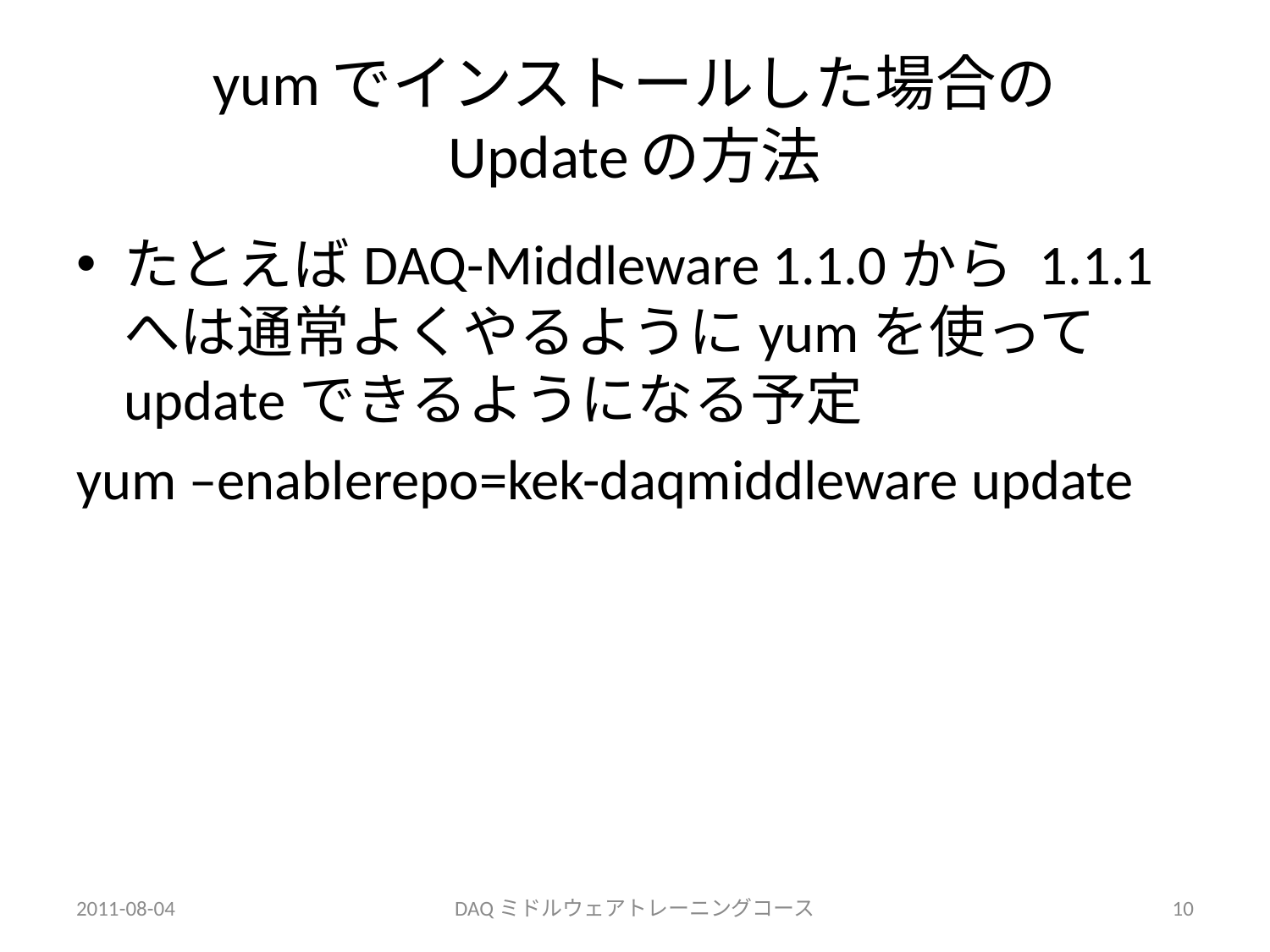

# yumでインストールした場合の Updateの方法
たとえばDAQ-Middleware 1.1.0から 1.1.1へは通常よくやるようにyumを使ってupdateできるようになる予定
yum –enablerepo=kek-daqmiddleware update

2011-08-04
DAQミドルウェアトレーニングコース
10